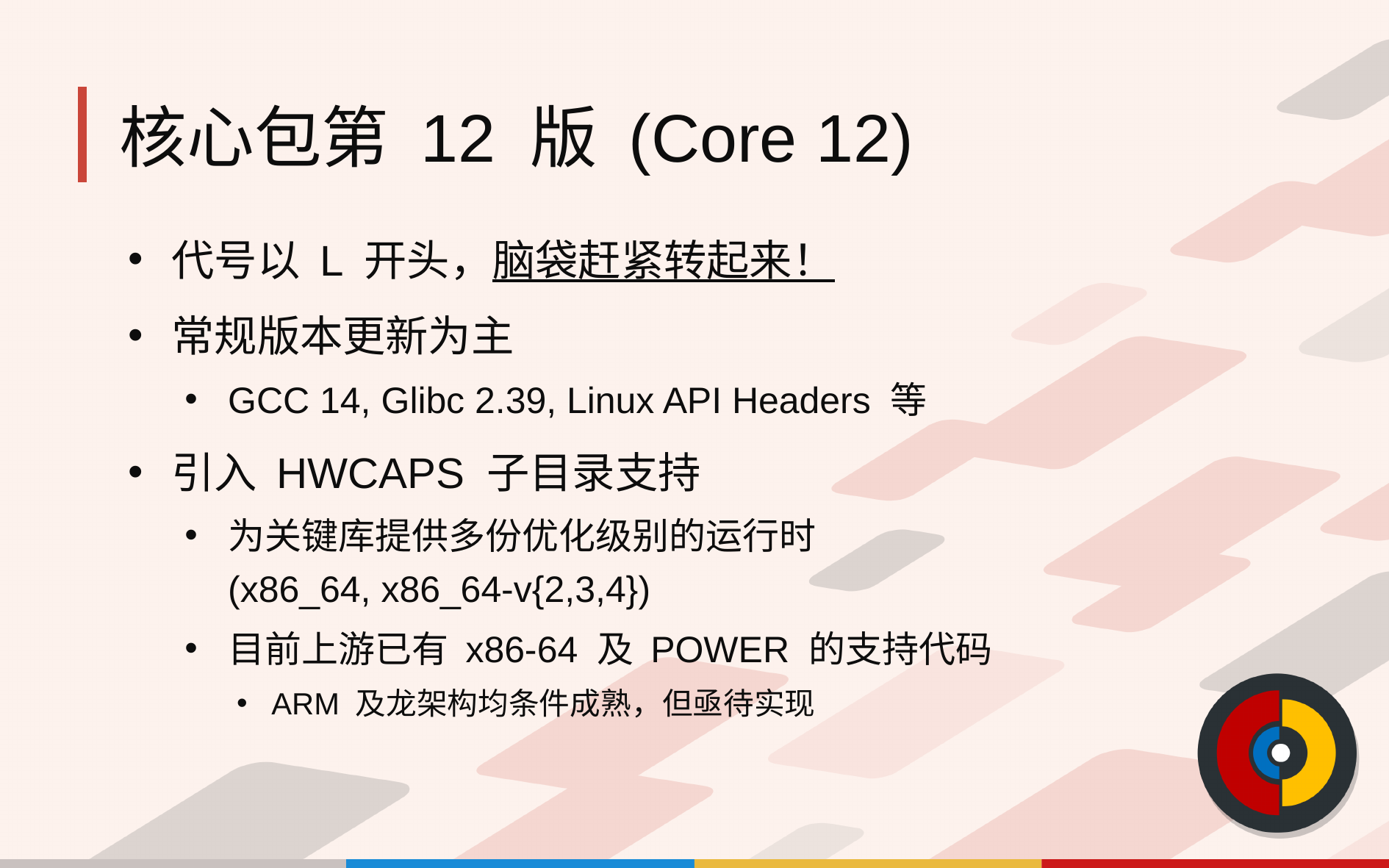

# 核心包第 12 版 (Core 12)
代号以 L 开头，脑袋赶紧转起来！
常规版本更新为主
GCC 14, Glibc 2.39, Linux API Headers 等
引入 HWCAPS 子目录支持
为关键库提供多份优化级别的运行时
(x86_64, x86_64-v{2,3,4})
目前上游已有 x86-64 及 POWER 的支持代码
ARM 及龙架构均条件成熟，但亟待实现